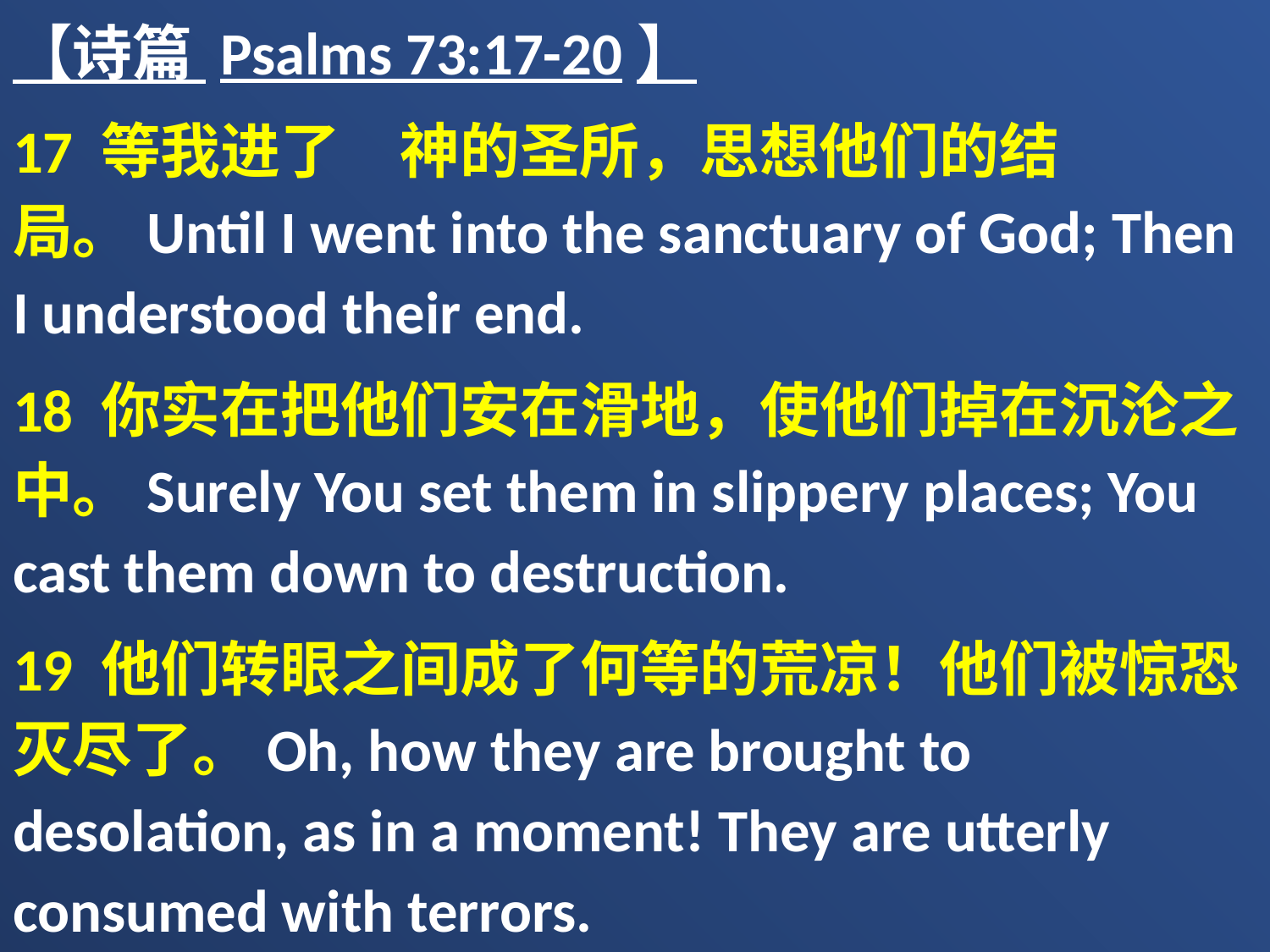

【诗篇 Psalms 73:17-20】
17 等我进了　神的圣所，思想他们的结局。Until I went into the sanctuary of God; Then I understood their end.
18 你实在把他们安在滑地，使他们掉在沉沦之中。Surely You set them in slippery places; You cast them down to destruction.
19 他们转眼之间成了何等的荒凉！他们被惊恐灭尽了。Oh, how they are brought to desolation, as in a moment! They are utterly consumed with terrors.